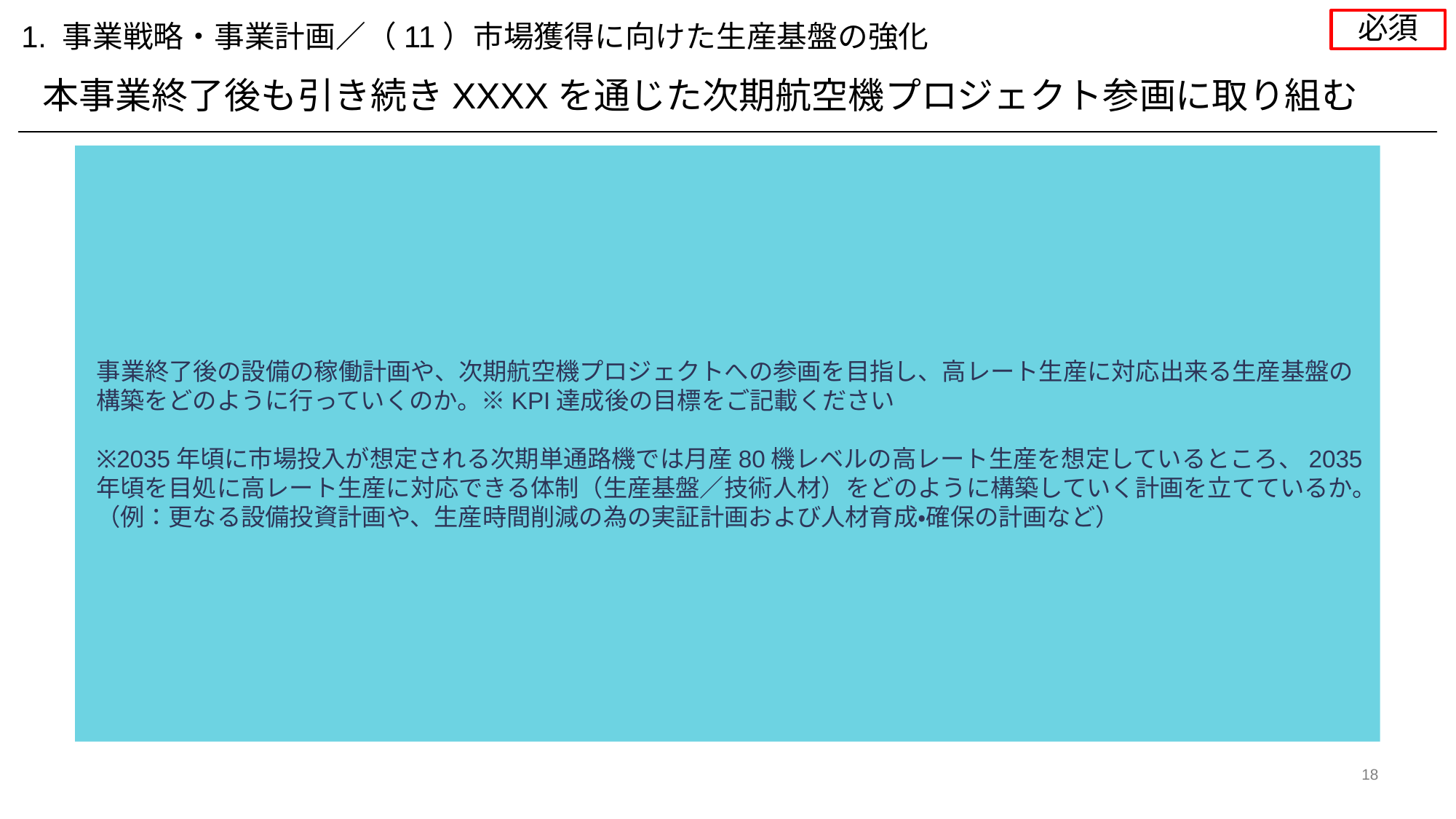

必須
1. 事業戦略・事業計画／（11）市場獲得に向けた生産基盤の強化
本事業終了後も引き続きXXXXを通じた次期航空機プロジェクト参画に取り組む
事業終了後の設備の稼働計画や、次期航空機プロジェクトへの参画を目指し、高レート生産に対応出来る生産基盤の構築をどのように行っていくのか。※KPI達成後の目標をご記載ください

※2035年頃に市場投入が想定される次期単通路機では月産80機レベルの高レート生産を想定しているところ、2035年頃を目処に高レート生産に対応できる体制（生産基盤／技術人材）をどのように構築していく計画を立てているか。（例：更なる設備投資計画や、生産時間削減の為の実証計画および人材育成・確保の計画など）